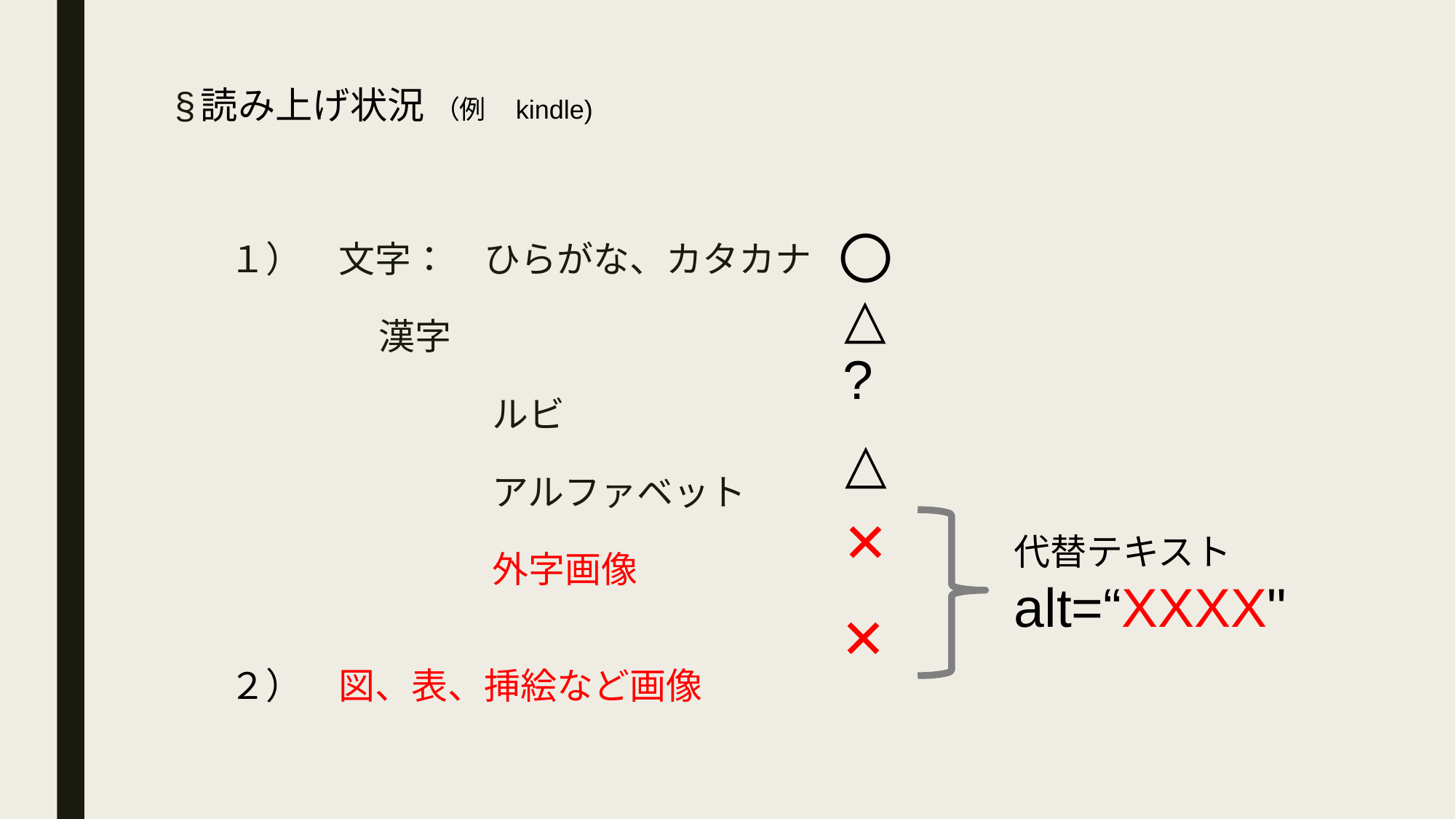

# §読み上げ状況 （例　kindle)

〇
１）　文字：　ひらがな、カタカナ

             　漢字

　　　　　　 　ルビ

　　　　　　 　アルファベット

　　　　　　 　外字画像

２）　図、表、挿絵など画像

△
?

△
✕

代替テキスト
alt=“XXXX"
✕